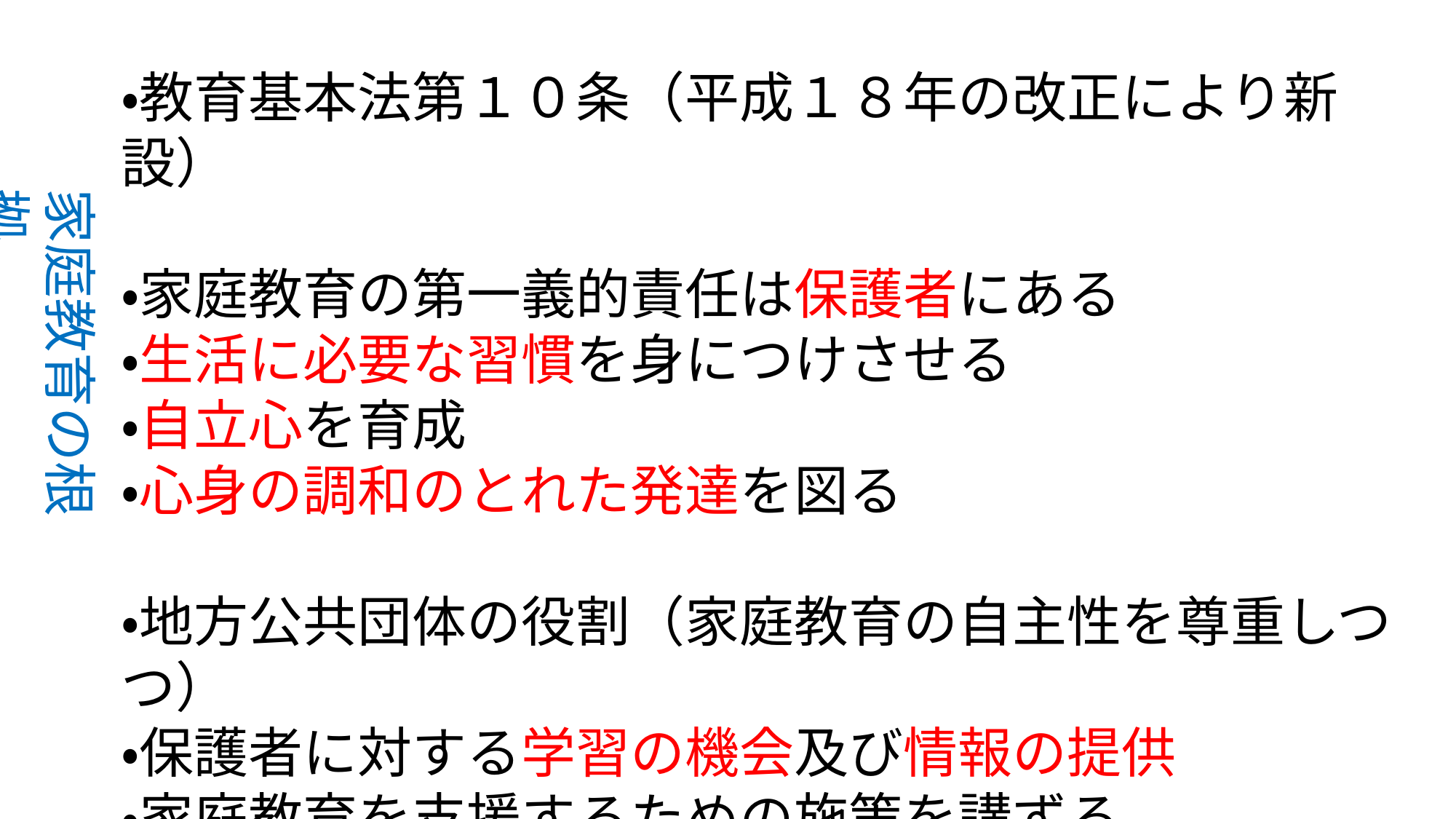

・教育基本法第１０条（平成１８年の改正により新設）

・家庭教育の第一義的責任は保護者にある
・生活に必要な習慣を身につけさせる
・自立心を育成
・心身の調和のとれた発達を図る

・地方公共団体の役割（家庭教育の自主性を尊重しつつ）
・保護者に対する学習の機会及び情報の提供
・家庭教育を支援するための施策を講ずる
家庭教育の根拠